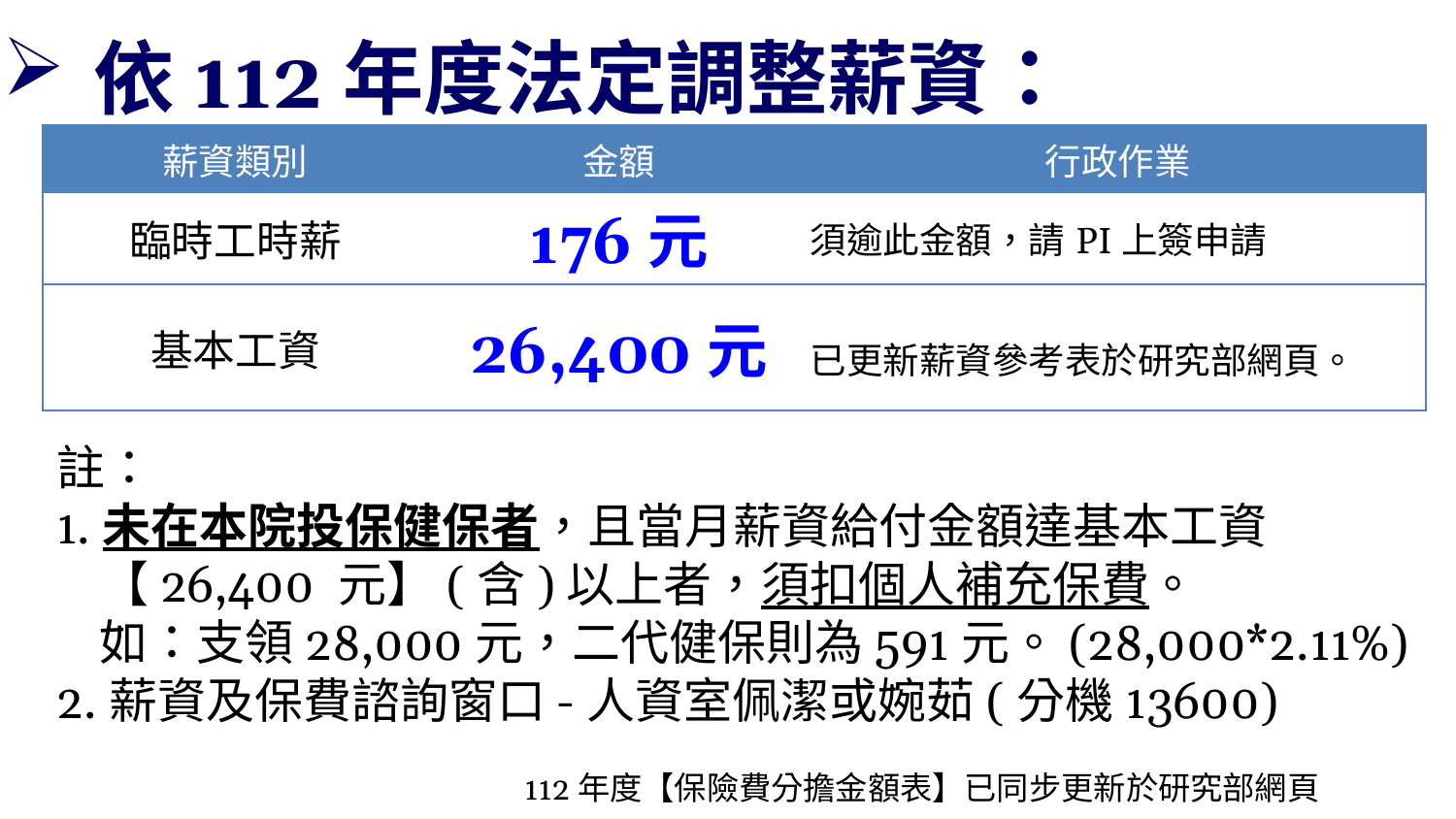

依112年度法定調整薪資：
| 薪資類別 | 金額 | 行政作業 |
| --- | --- | --- |
| 臨時工時薪 | 176元 | 須逾此金額，請PI上簽申請 |
| 基本工資 | 26,400元 | 已更新薪資參考表於研究部網頁。 |
註：
1.未在本院投保健保者，且當月薪資給付金額達基本工資【26,400 元】(含)以上者，須扣個人補充保費。
如：支領28,000元，二代健保則為591元。(28,000*2.11%)
2.薪資及保費諮詢窗口-人資室佩潔或婉茹(分機13600)
112年度【保險費分擔金額表】已同步更新於研究部網頁